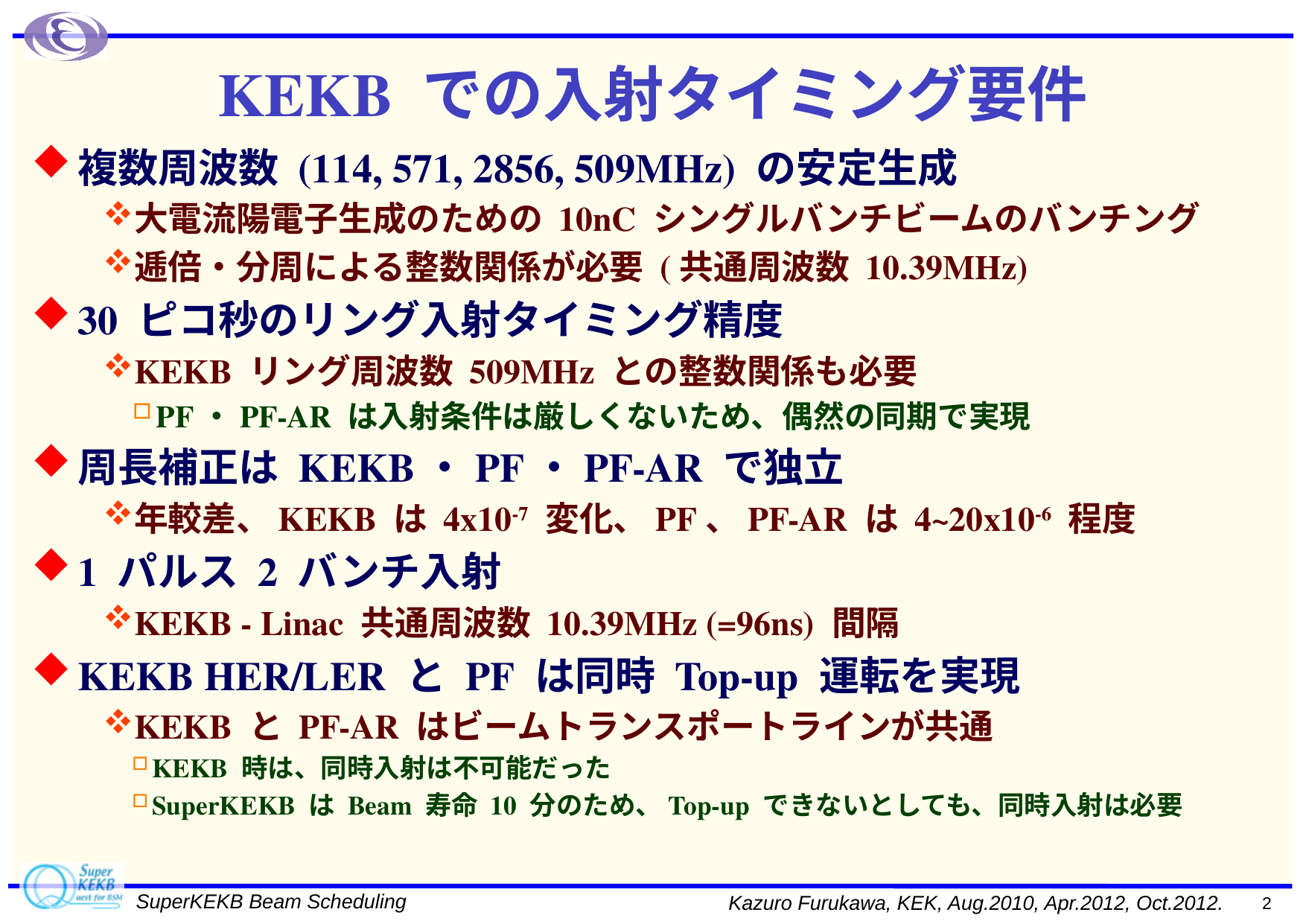

# KEKB での入射タイミング要件
複数周波数 (114, 571, 2856, 509MHz) の安定生成
大電流陽電子生成のための 10nC シングルバンチビームのバンチング
逓倍・分周による整数関係が必要 (共通周波数 10.39MHz)
30 ピコ秒のリング入射タイミング精度
KEKB リング周波数 509MHz との整数関係も必要
PF・PF-AR は入射条件は厳しくないため、偶然の同期で実現
周長補正は KEKB・PF・PF-AR で独立
年較差、KEKB は 4x10-7 変化、PF、PF-AR は 4~20x10-6 程度
1 パルス 2 バンチ入射
KEKB - Linac 共通周波数 10.39MHz (=96ns) 間隔
KEKB HER/LER と PF は同時 Top-up 運転を実現
KEKB と PF-AR はビームトランスポートラインが共通
KEKB 時は、同時入射は不可能だった
SuperKEKB は Beam 寿命 10 分のため、Top-up できないとしても、同時入射は必要
2